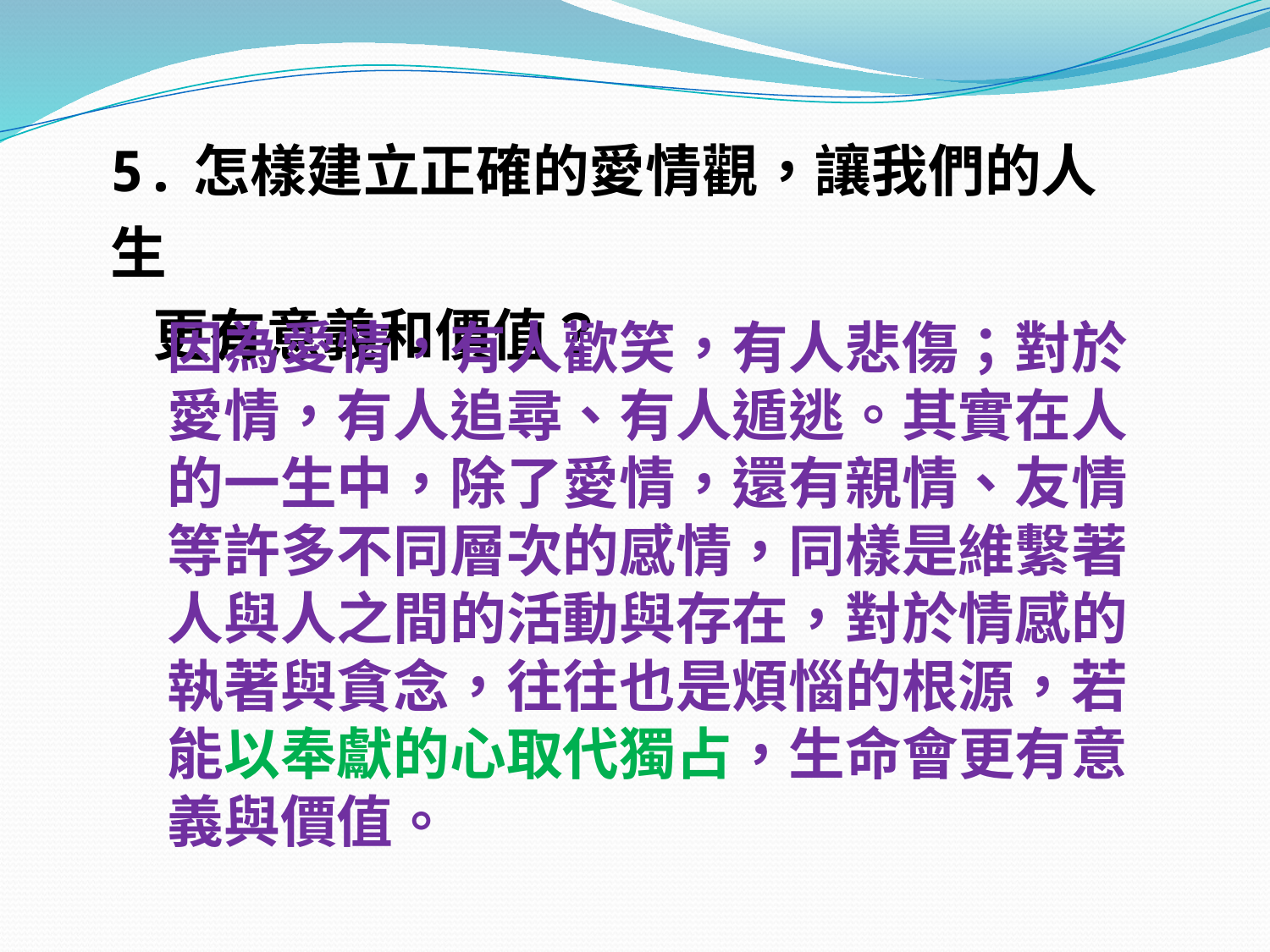

| 5.怎樣建立正確的愛情觀，讓我們的人生 更有意義和價值？ |
| --- |
因為愛情，有人歡笑，有人悲傷；對於愛情，有人追尋、有人遁逃。其實在人的一生中，除了愛情，還有親情、友情等許多不同層次的感情，同樣是維繫著人與人之間的活動與存在，對於情感的執著與貪念，往往也是煩惱的根源，若能以奉獻的心取代獨占，生命會更有意義與價值。